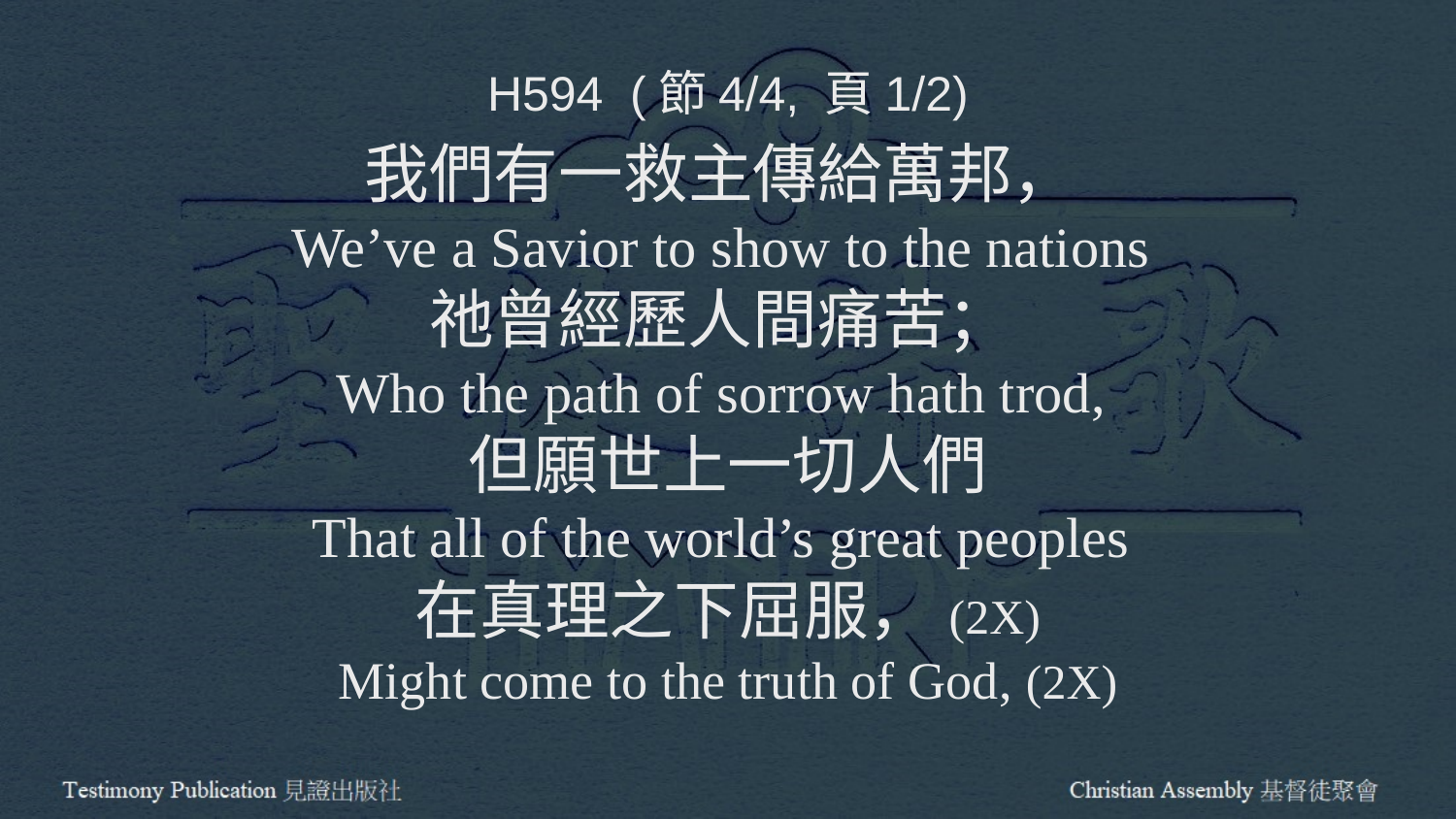

H594  (節4/4, 頁1/2)
我們有一救主傳給萬邦，
We’ve a Savior to show to the nations
祂曾經歷人間痛苦；
Who the path of sorrow hath trod,
但願世上一切人們
That all of the world’s great peoples
在真理之下屈服，(2X)
Might come to the truth of God, (2X)